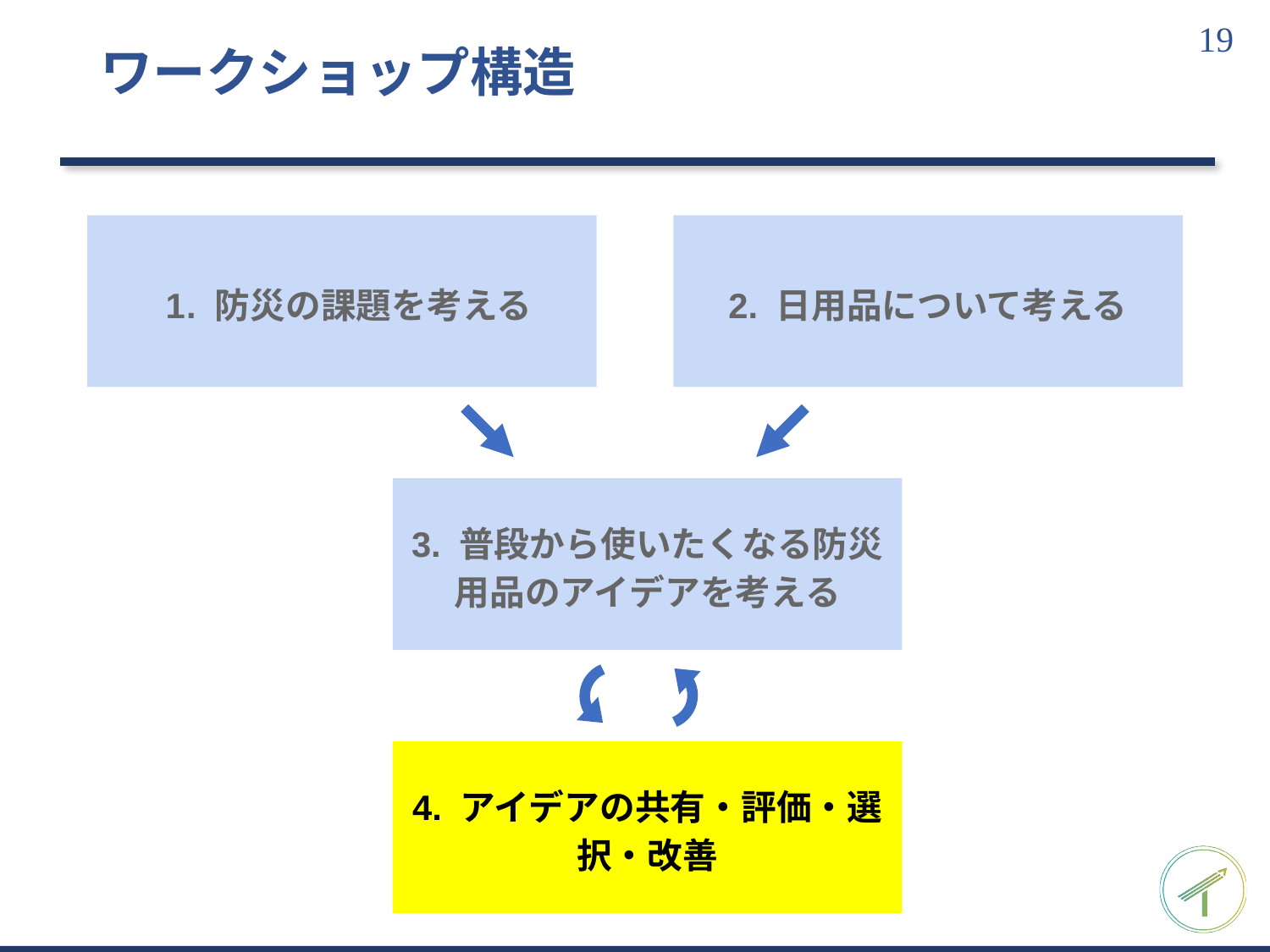

# ワークショップ構造
防災の課題を考える
2. 日用品について考える
3. 普段から使いたくなる防災用品のアイデアを考える

4. アイデアの共有・評価・選択・改善